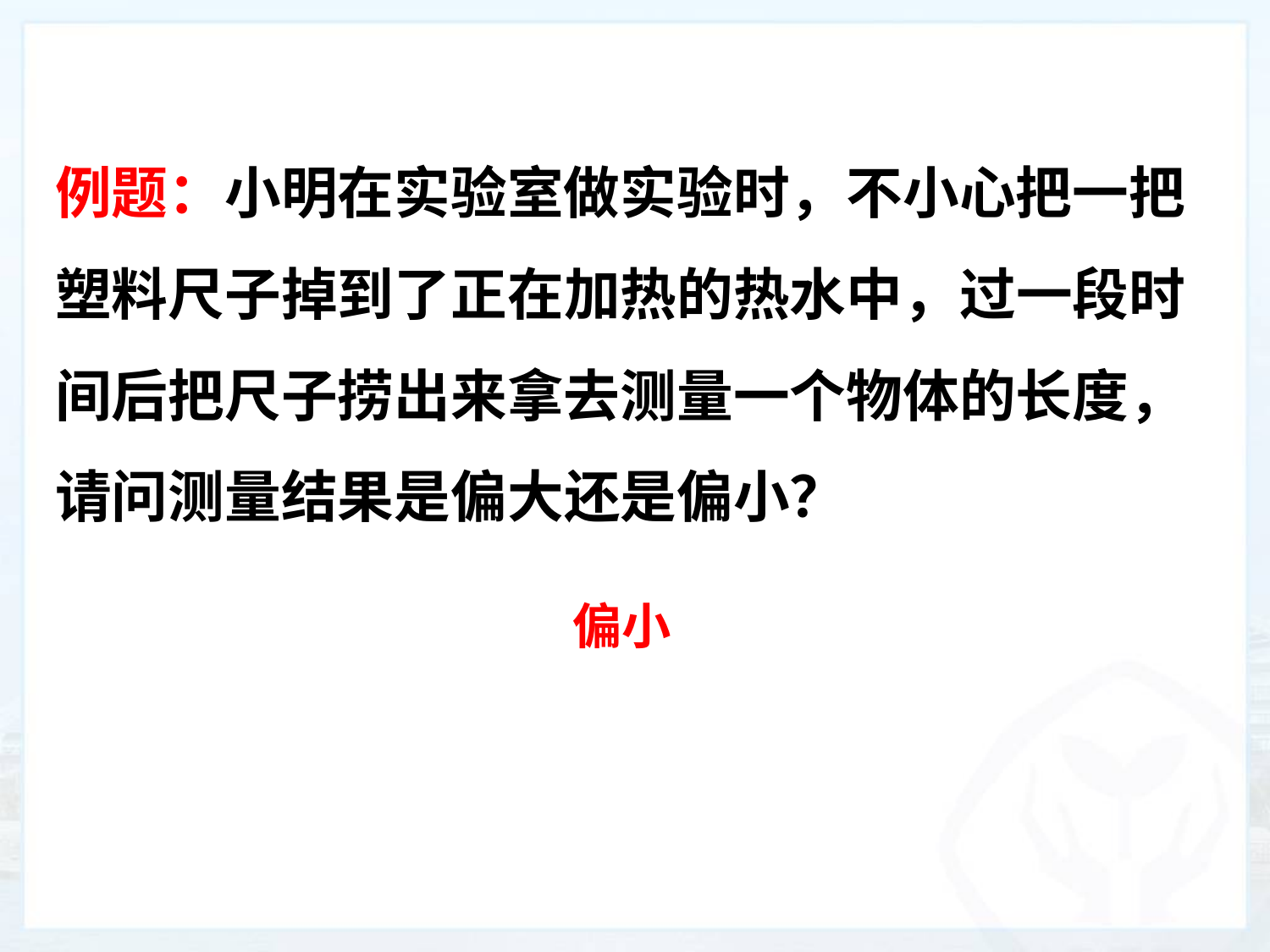

例题：小明在实验室做实验时，不小心把一把塑料尺子掉到了正在加热的热水中，过一段时间后把尺子捞出来拿去测量一个物体的长度，请问测量结果是偏大还是偏小？
偏小